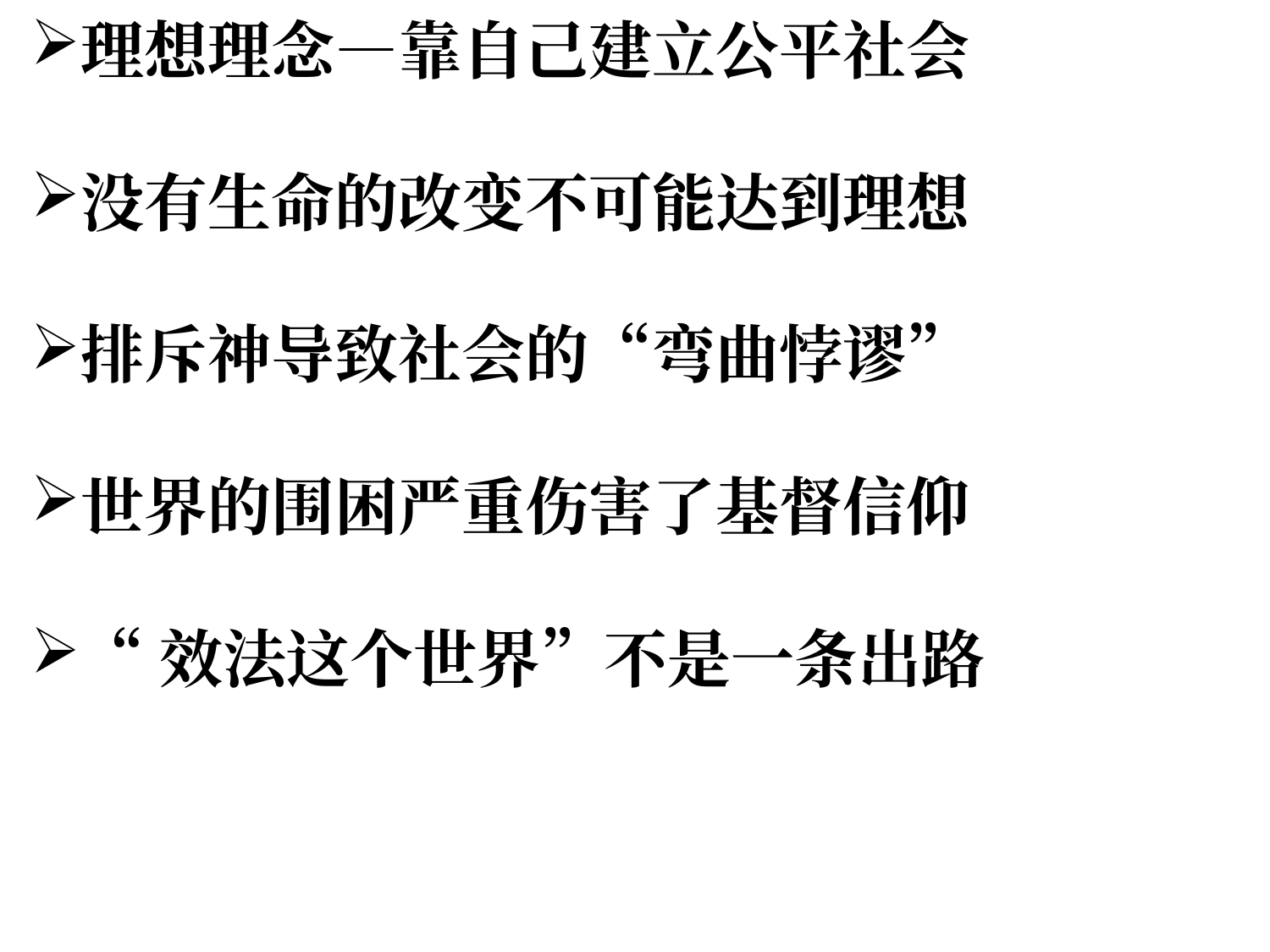

理想理念—靠自己建立公平社会

没有生命的改变不可能达到理想

排斥神导致社会的“弯曲悖谬”

世界的围困严重伤害了基督信仰

“效法这个世界”不是一条出路